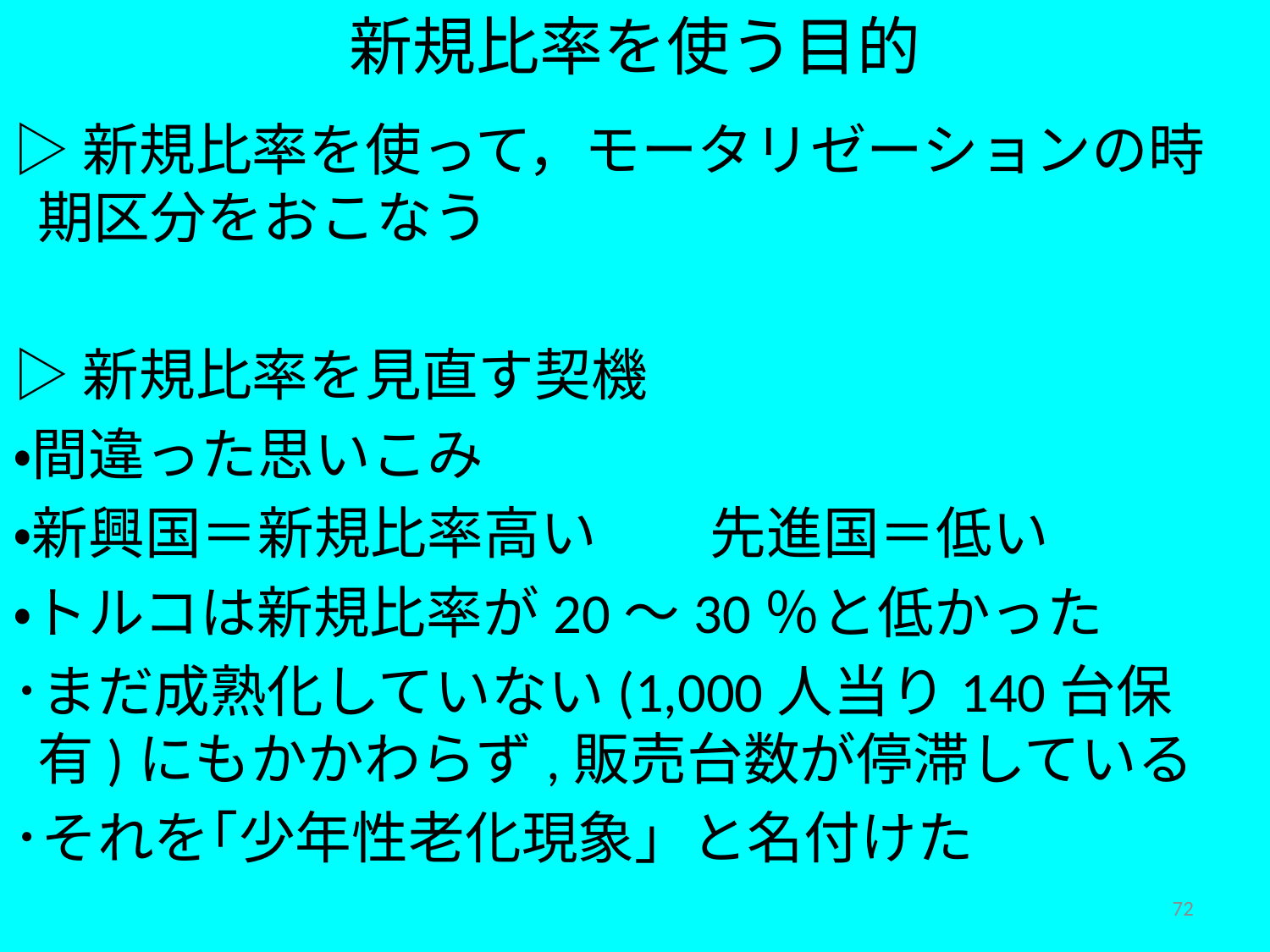

新規比率を使う目的

▷新規比率を使って，モータリゼーションの時期区分をおこなう

▷新規比率を見直す契機
・間違った思いこみ
・新興国＝新規比率高い　　先進国＝低い
・トルコは新規比率が20～30％と低かった
･まだ成熟化していない(1,000人当り140台保有)にもかかわらず,販売台数が停滞している
･それを｢少年性老化現象」と名付けた

72